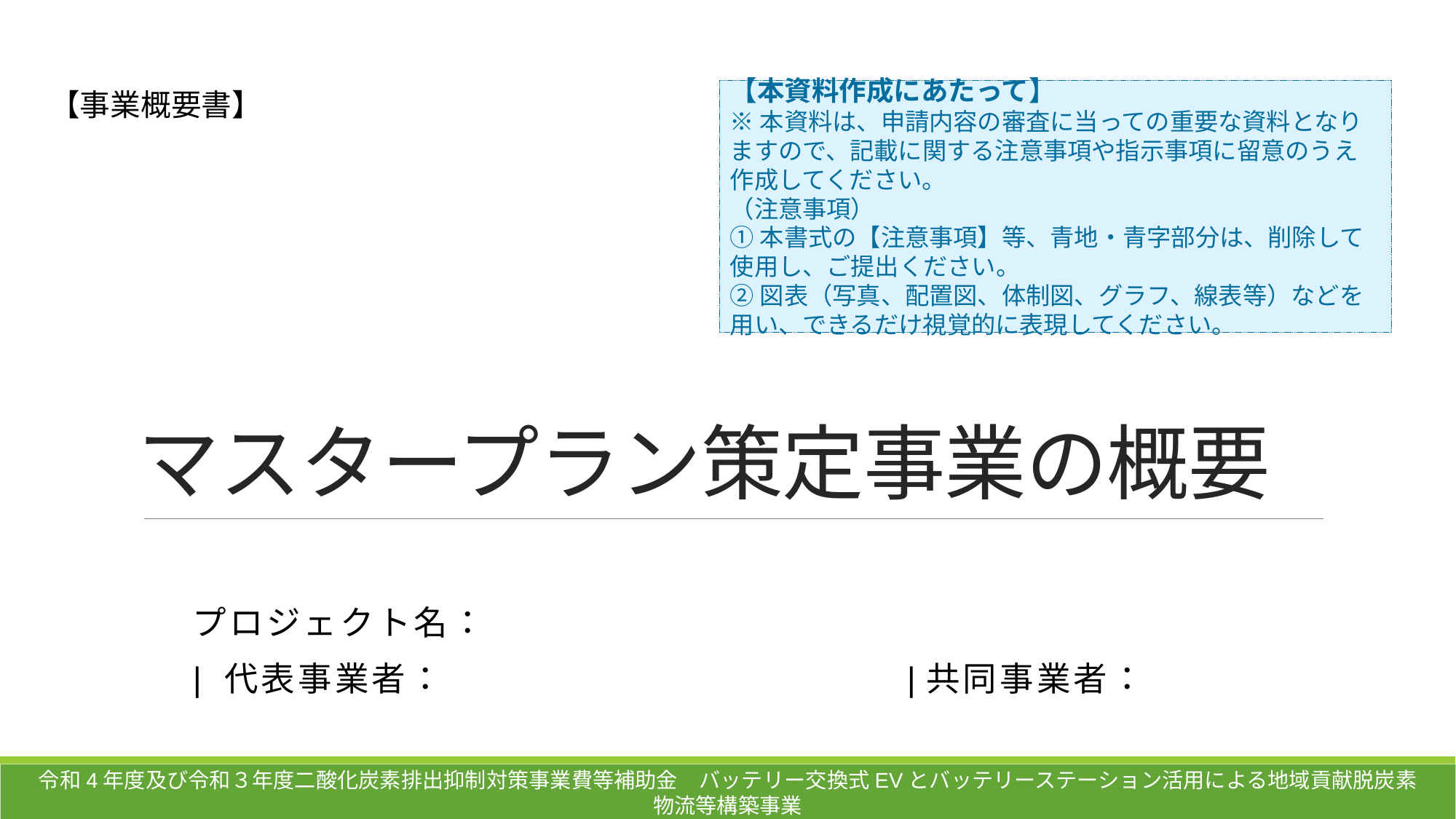

【本資料作成にあたって】
※本資料は、申請内容の審査に当っての重要な資料となりますので、記載に関する注意事項や指示事項に留意のうえ作成してください。
（注意事項）
①本書式の【注意事項】等、青地・青字部分は、削除して使用し、ご提出ください。
②図表（写真、配置図、体制図、グラフ、線表等）などを用い、できるだけ視覚的に表現してください。
【事業概要書】
# マスタープラン策定事業の概要
配送拠点等エネルギーステーション化による地域貢献型脱炭素物流構築事業
プロジェクト名：
| 代表事業者： 　　　　　　　　　　　　|共同事業者：
令和4年度及び令和３年度二酸化炭素排出抑制対策事業費等補助金　バッテリー交換式EVとバッテリーステーション活用による地域貢献脱炭素物流等構築事業